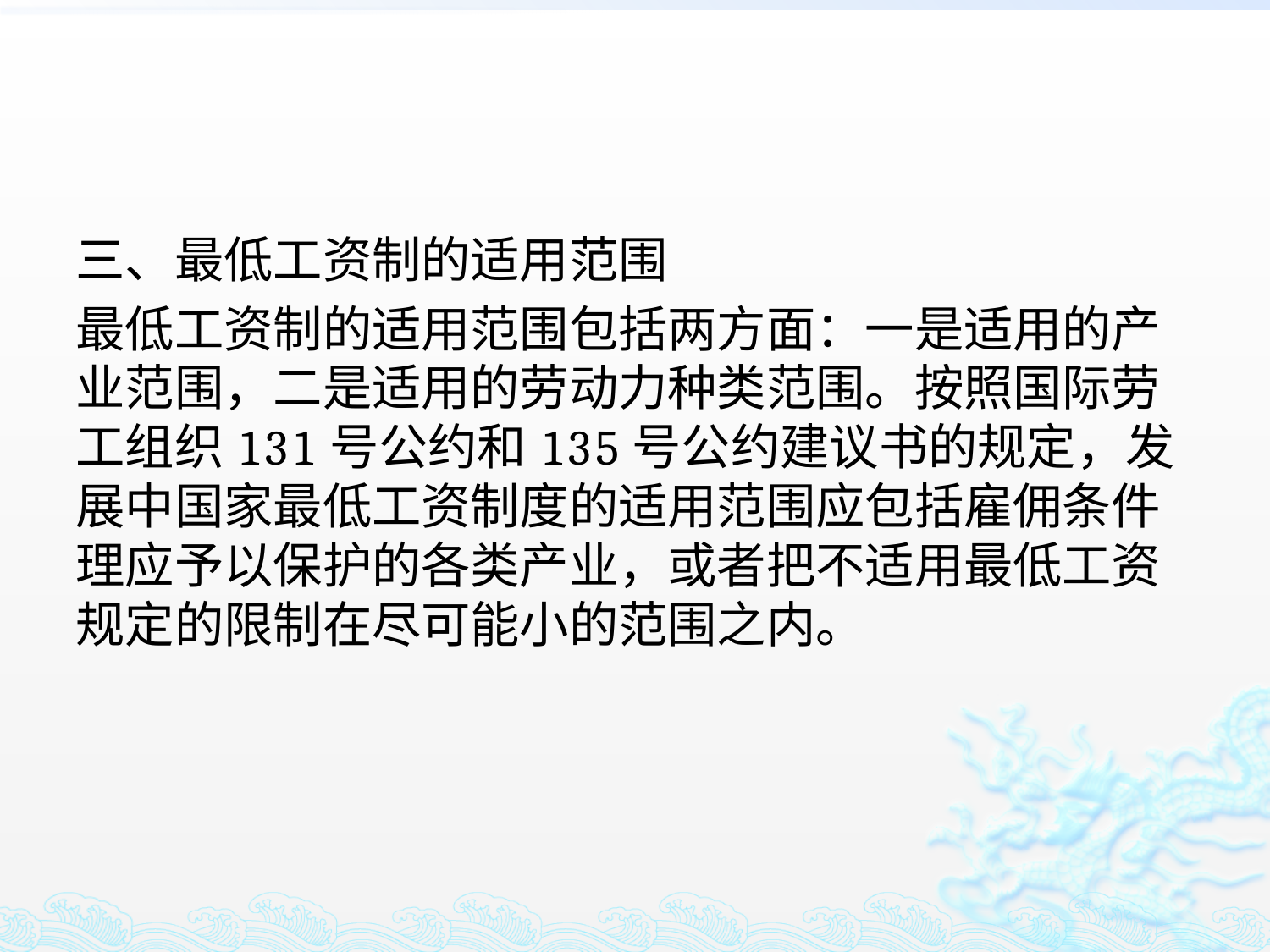

#
三、最低工资制的适用范围
最低工资制的适用范围包括两方面：一是适用的产业范围，二是适用的劳动力种类范围。按照国际劳工组织131号公约和135号公约建议书的规定，发展中国家最低工资制度的适用范围应包括雇佣条件理应予以保护的各类产业，或者把不适用最低工资规定的限制在尽可能小的范围之内。